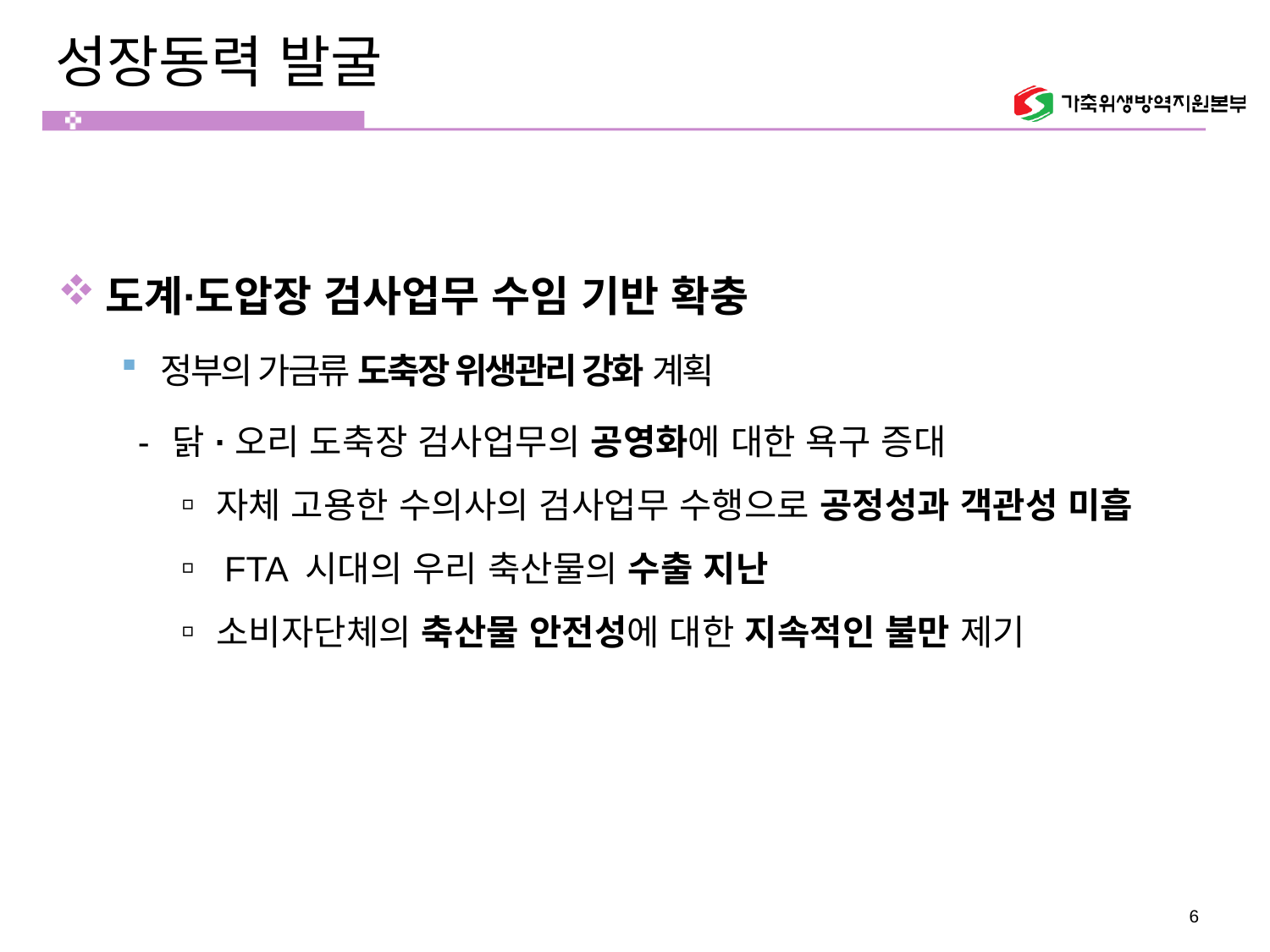

# 성장동력 발굴
도계∙도압장 검사업무 수임 기반 확충
정부의 가금류 도축장 위생관리 강화 계획
  -  닭 ∙ 오리 도축장 검사업무의 공영화에 대한 욕구 증대
 ▫ 자체 고용한 수의사의 검사업무 수행으로 공정성과 객관성 미흡
 ▫ FTA 시대의 우리 축산물의 수출 지난
 ▫ 소비자단체의 축산물 안전성에 대한 지속적인 불만 제기

6